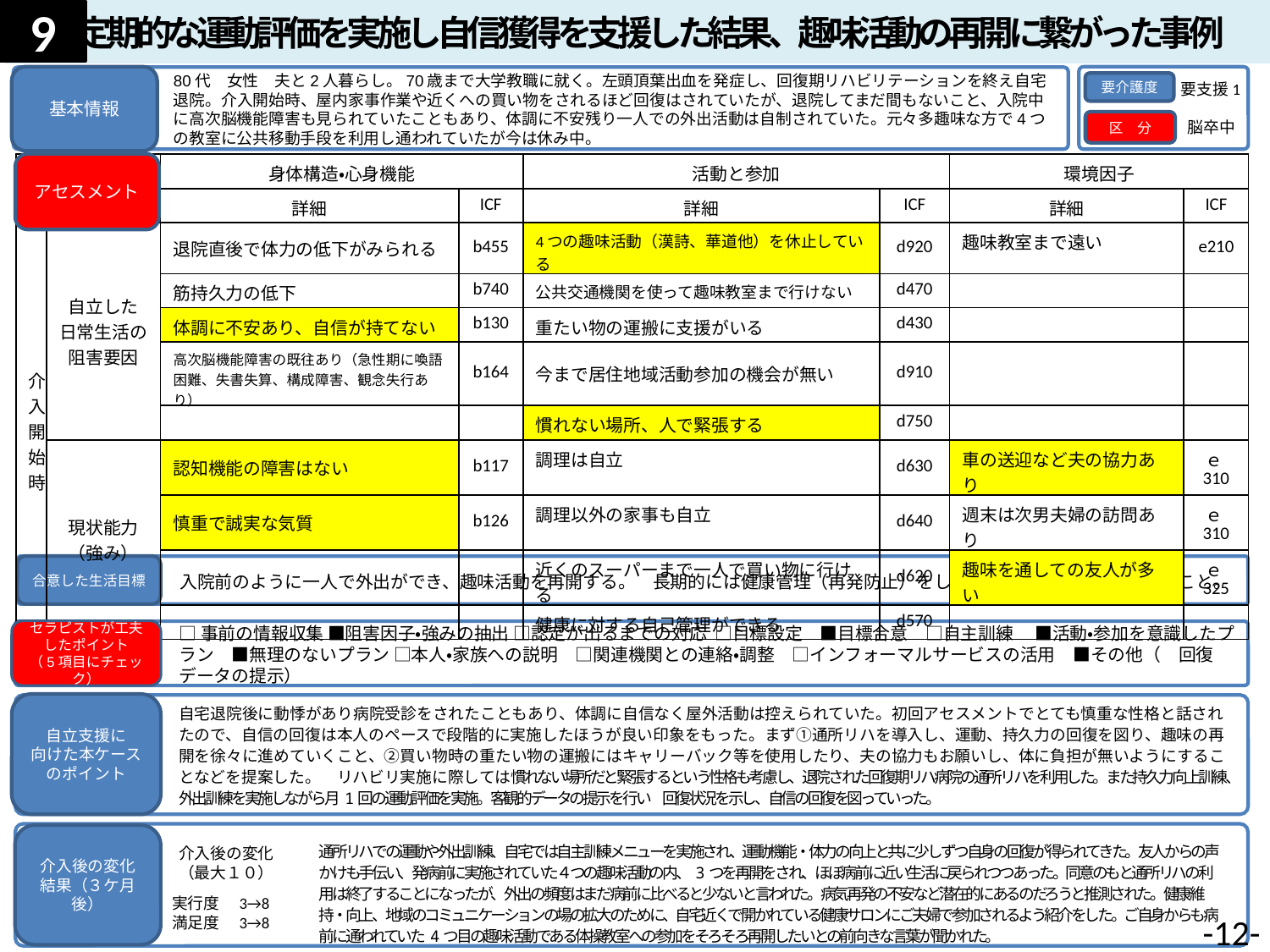

定期的な運動評価を実施し自信獲得を支援した結果、趣味活動の再開に繋がった事例
9
80代　女性　夫と2人暮らし。70歳まで大学教職に就く。左頭頂葉出血を発症し、回復期リハビリテーションを終え自宅退院。介入開始時、屋内家事作業や近くへの買い物をされるほど回復はされていたが、退院してまだ間もないこと、入院中に高次脳機能障害も見られていたこともあり、体調に不安残り一人での外出活動は自制されていた。元々多趣味な方で4つの教室に公共移動手段を利用し通われていたが今は休み中。
基本情報

要介護度
要支援1
脳卒中
区　分
アセスメント
|  |  | 身体構造・心身機能 |  | 活動と参加 |  | 環境因子 |  |
| --- | --- | --- | --- | --- | --- | --- | --- |
|  |  | 詳細 | ICF | 詳細 | ICF | 詳細 | ICF |
| 介入開始時 | 自立した 日常生活の 阻害要因 | 退院直後で体力の低下がみられる | b455 | 4つの趣味活動（漢詩、華道他）を休止している | d920 | 趣味教室まで遠い | e210 |
|  |  | 筋持久力の低下 | b740 | 公共交通機関を使って趣味教室まで行けない | d470 |  |  |
|  |  | 体調に不安あり、自信が持てない | b130 | 重たい物の運搬に支援がいる | d430 |  |  |
|  |  | 高次脳機能障害の既往あり（急性期に喚語困難、失書失算、構成障害、観念失行あり） | b164 | 今まで居住地域活動参加の機会が無い | d910 |  |  |
|  |  |  |  | 慣れない場所、人で緊張する | d750 |  |  |
|  | 現状能力 （強み） | 認知機能の障害はない | b117 | 調理は自立 | d630 | 車の送迎など夫の協力あり | ｅ310 |
|  |  | 慎重で誠実な気質 | b126 | 調理以外の家事も自立 | d640 | 週末は次男夫婦の訪問あり | ｅ310 |
|  |  |  |  | 近くのスーパーまで一人で買い物に行ける | d620 | 趣味を通しての友人が多い | ｅ325 |
|  |  |  |  | 健康に対する自己管理ができる | d570 |  |  |
合意した生活目標

入院前のように一人で外出ができ、趣味活動を再開する。　長期的には健康管理（再発防止）をして、元気な生活を継続できること。
セラピストが工夫したポイント
（5項目にチェック）

□事前の情報収集 ■阻害因子・強みの抽出 □認定が出るまでの対応  □目標設定　■目標合意　□自主訓練　 ■活動・参加を意識したプラン　■無理のないプラン □本人・家族への説明　□関連機関との連絡・調整　□インフォーマルサービスの活用　■その他（　回復データの提示）
自立支援に
向けた本ケースのポイント

自宅退院後に動悸があり病院受診をされたこともあり、体調に自信なく屋外活動は控えられていた。初回アセスメントでとても慎重な性格と話されたので、自信の回復は本人のペースで段階的に実施したほうが良い印象をもった。まず①通所リハを導入し、運動、持久力の回復を図り、趣味の再開を徐々に進めていくこと、②買い物時の重たい物の運搬にはキャリーバック等を使用したり、夫の協力もお願いし、体に負担が無いようにすることなどを提案した。　リハビリ実施に際しては慣れない場所だと緊張するという性格も考慮し、退院された回復期リハ病院の通所リハを利用した。また持久力向上訓練、外出訓練を実施しながら 月1回の運動評価を実施。客観的データの提示を行い　回復状況を示し、自信の回復を図っていった。

後
介入後の変化
結果（３ケ月後）
通所リハでの運動や外出訓練、自宅では自主訓練メニューを実施され、運動機能・体力の向上と共に少しずつ自身の回復が得られてきた。友人からの声かけも手伝い、発病前に実施されていた４つの趣味活動の内、3つを再開をされ、ほぼ病前に近い生活に戻られつつあった。同意のもと通所リハの利用は終了することになったが、外出の頻度はまだ病前に比べると少ないと言われた。病気再発の不安など潜在的にあるのだろうと推測された。健康維持・向上、地域のコミュニケーションの場の拡大のために、自宅近くで開かれている健康サロンにご夫婦で参加されるよう紹介をした。ご自身からも病前に通われていた4つ目の趣味活動である体操教室への参加をそろそろ再開したいとの前向きな言葉が聞かれた。
介入後の変化
（最大１０）
実行度　3→8
満足度　3→8
-12-